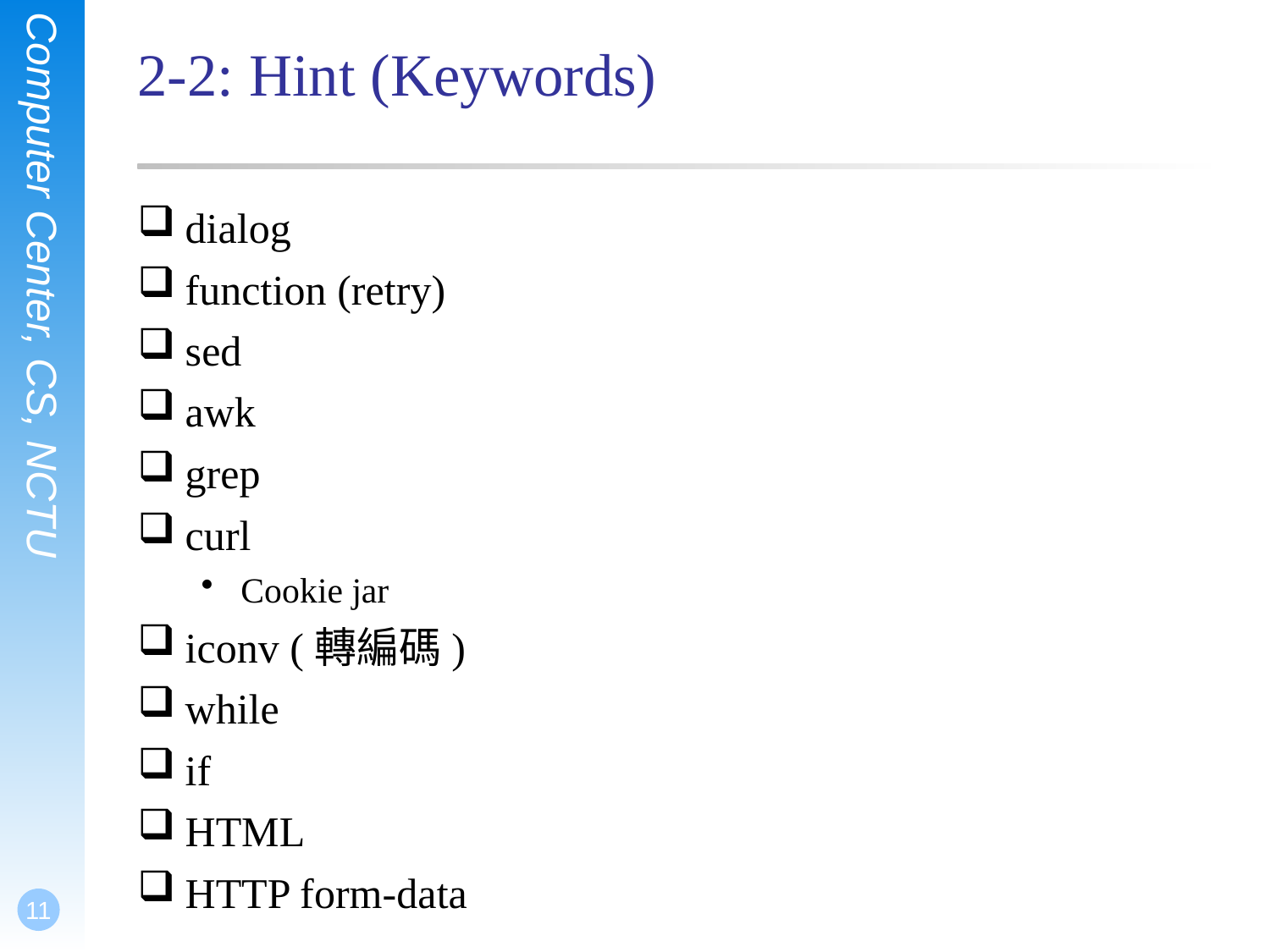

# 2-2: Hint (Keywords)
dialog
function (retry)
sed
awk
grep
curl
Cookie jar
iconv (轉編碼)
while
if
HTML
HTTP form-data